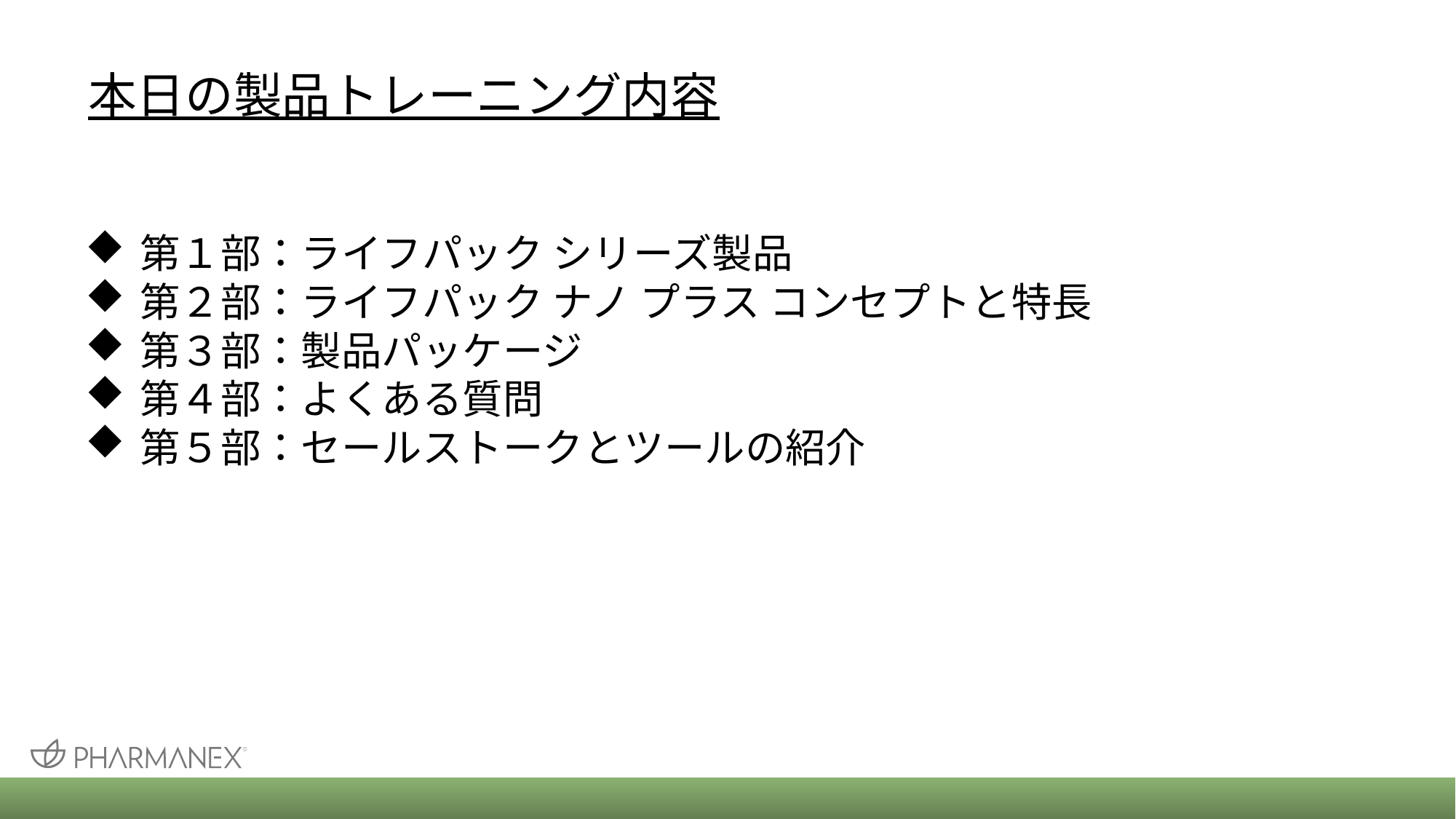

本日の製品トレーニング内容
第１部：ライフパック シリーズ製品
第２部：ライフパック ナノ プラス コンセプトと特長
第３部：製品パッケージ
第４部：よくある質問
第５部：セールストークとツールの紹介第７部：プロモーション動画